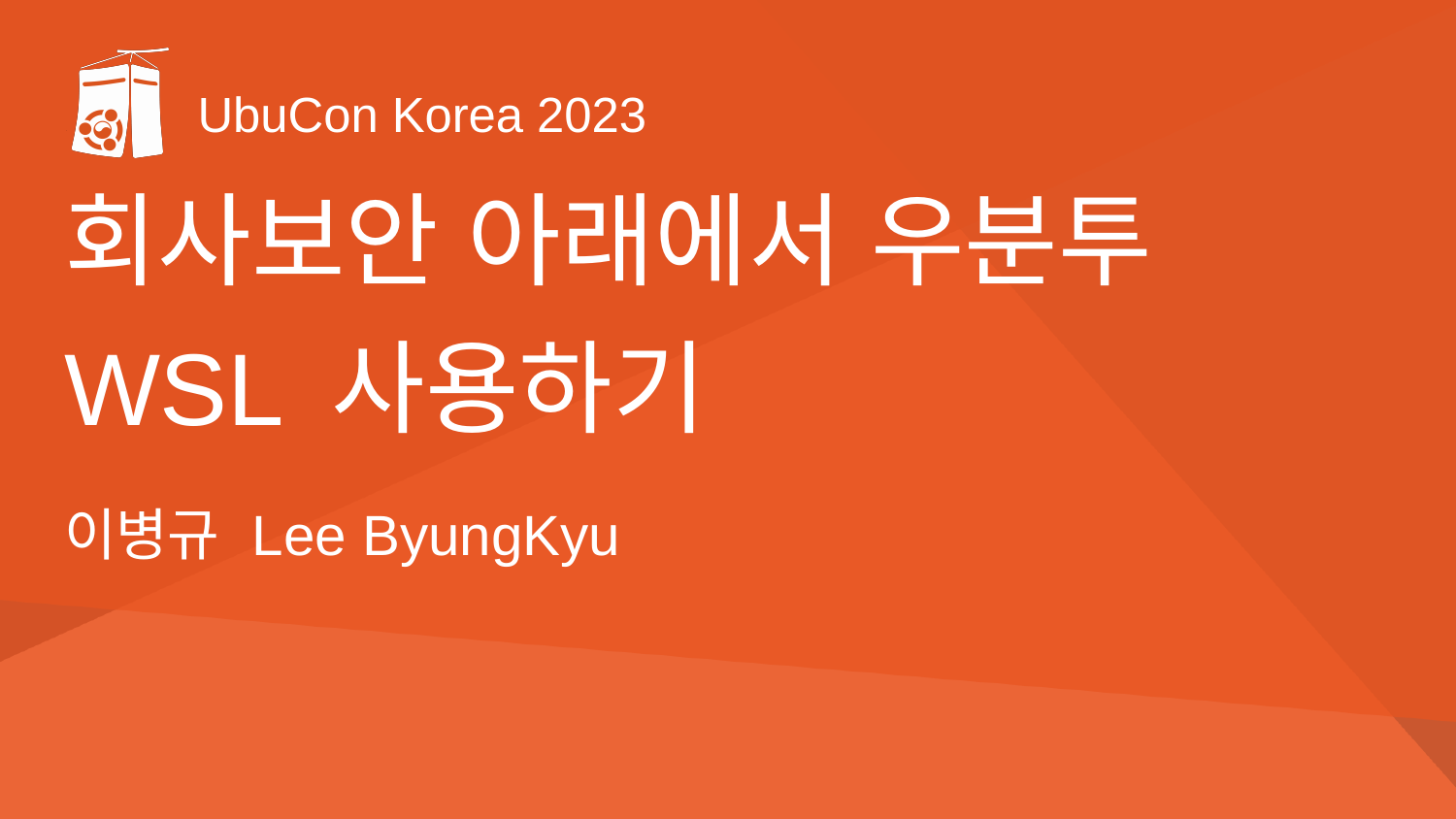

# 회사보안 아래에서 우분투 WSL 사용하기
이병규 Lee ByungKyu